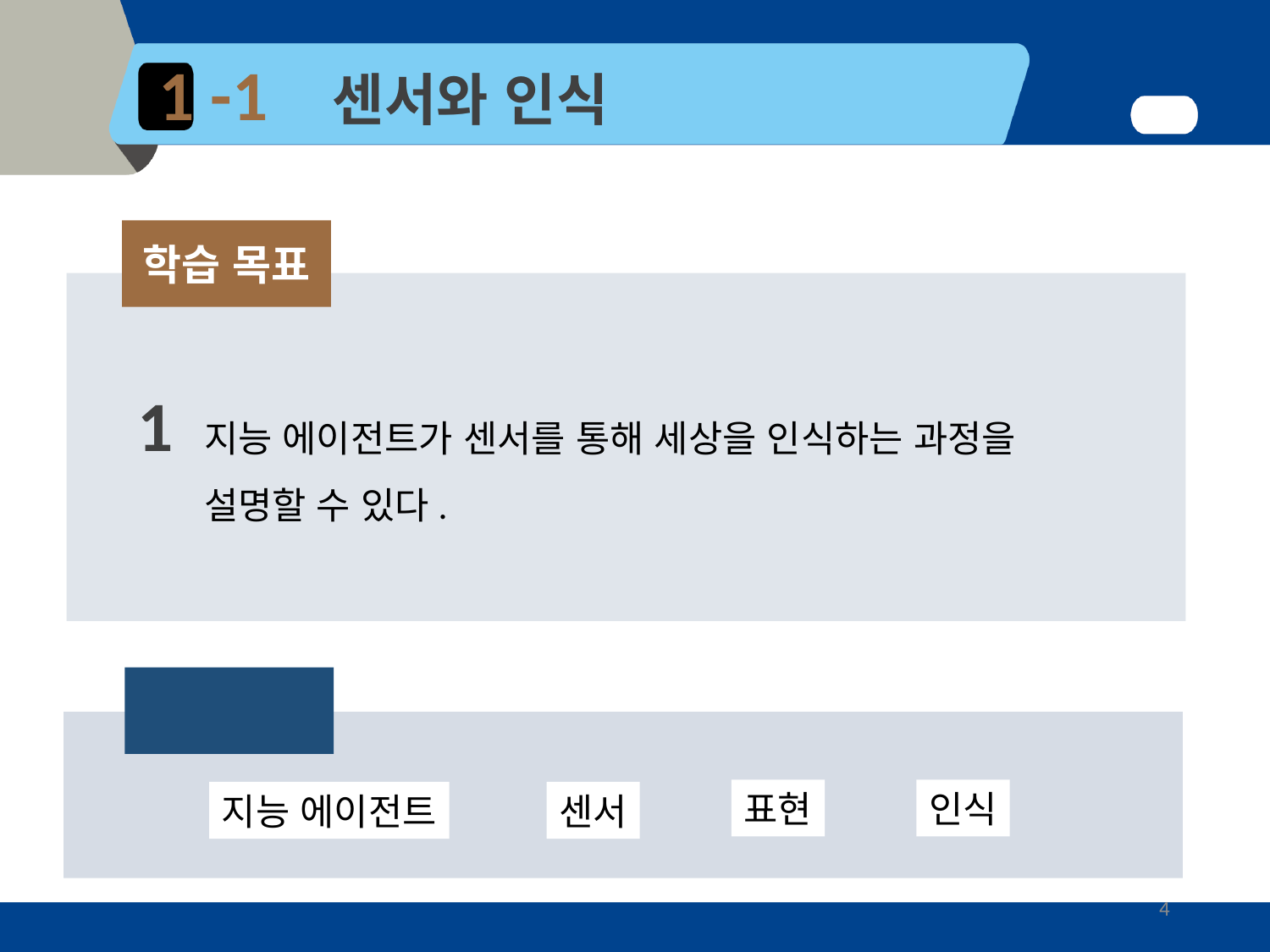

1 -1   센서와 인식
학습 목표

1
지능 에이전트가 센서를 통해 세상을 인식하는 과정을 설명할 수 있다.
핵심 요소

표현
인식
지능 에이전트
센서
4